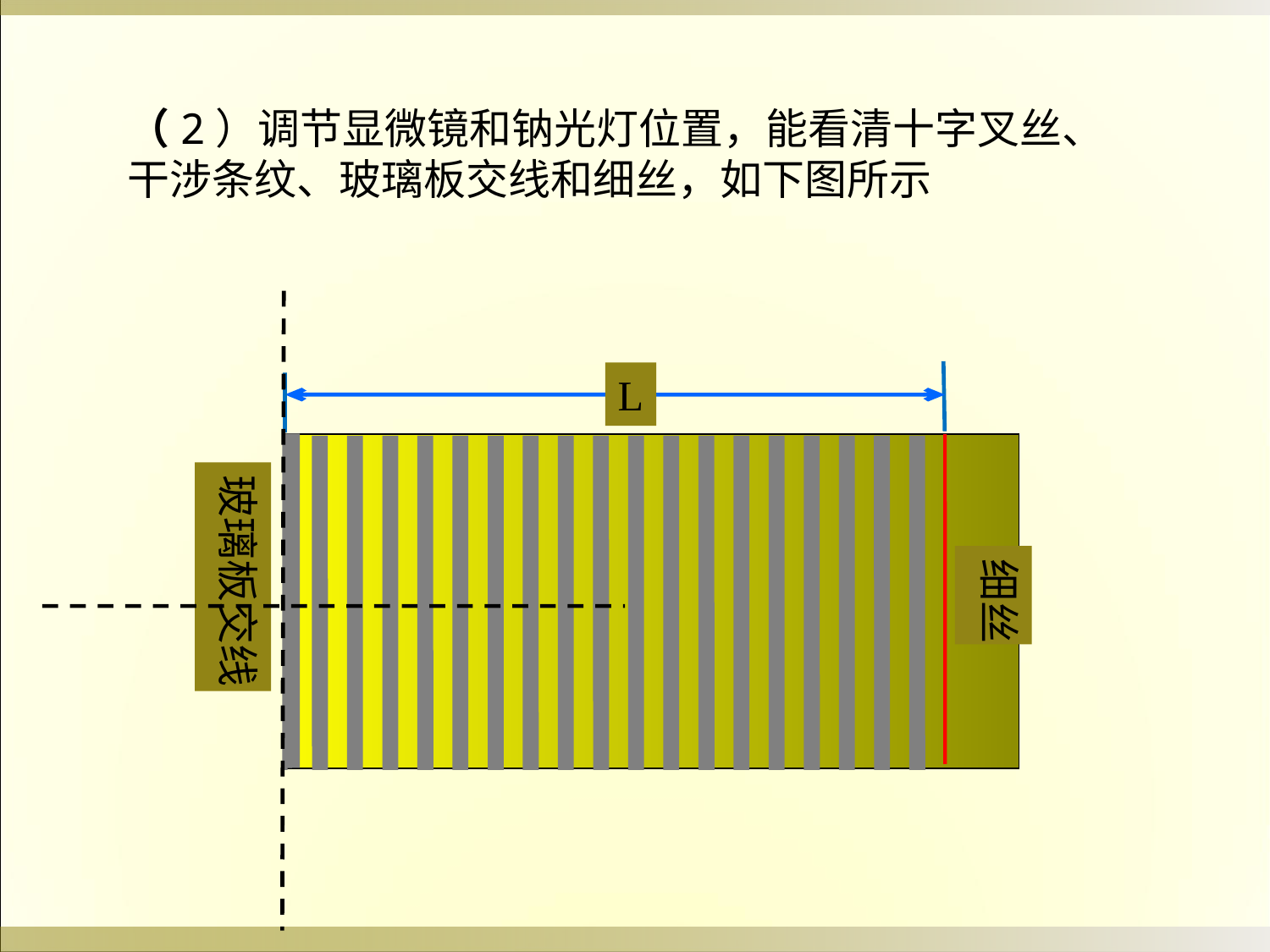

（2）调节显微镜和钠光灯位置，能看清十字叉丝、干涉条纹、玻璃板交线和细丝，如下图所示

L

玻璃板交线
细丝